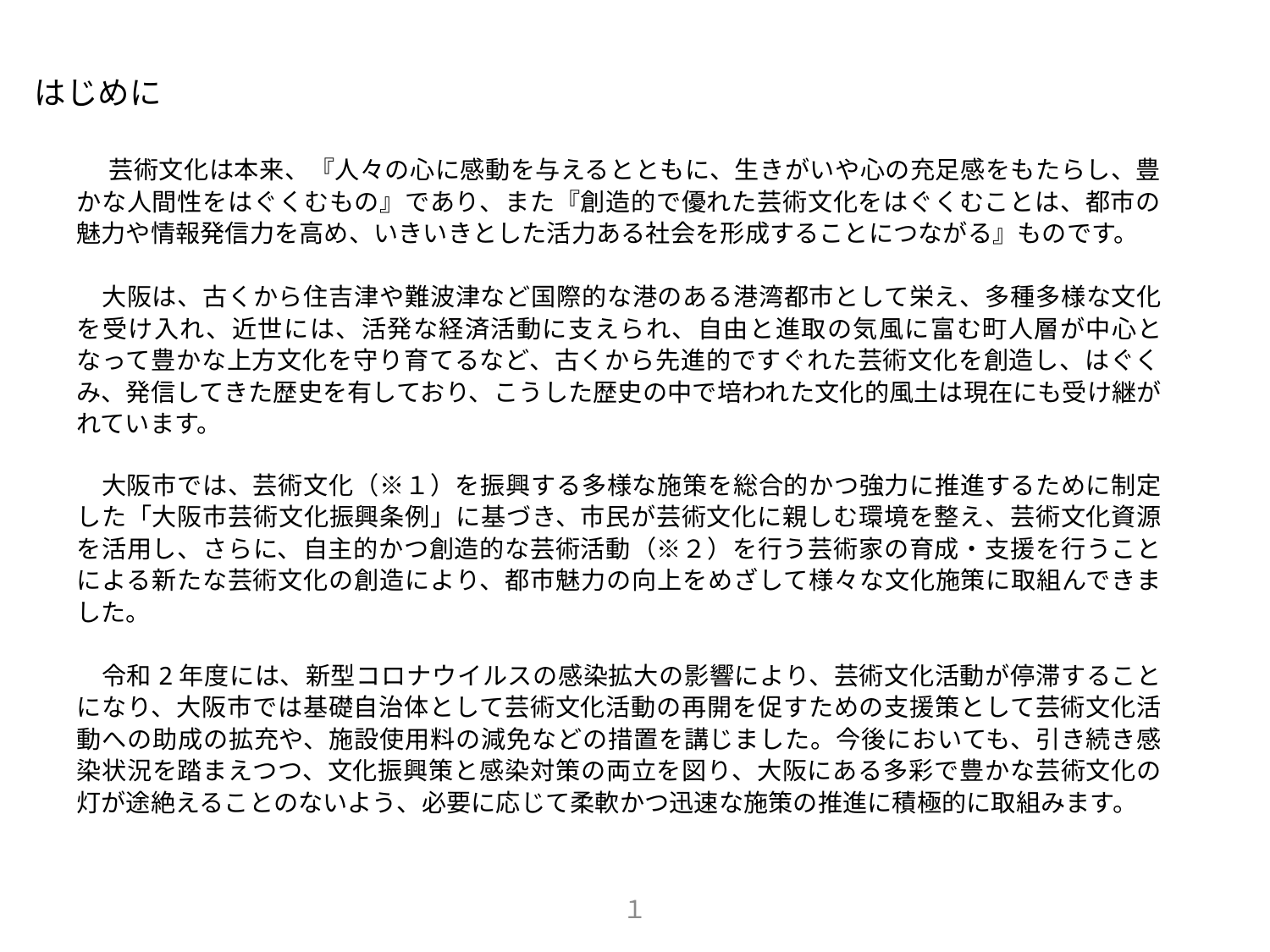

はじめに
 　芸術文化は本来、『人々の心に感動を与えるとともに、生きがいや心の充足感をもたらし、豊かな人間性をはぐくむもの』であり、また『創造的で優れた芸術文化をはぐくむことは、都市の魅力や情報発信力を高め、いきいきとした活力ある社会を形成することにつながる』ものです。

　大阪は、古くから住吉津や難波津など国際的な港のある港湾都市として栄え、多種多様な文化を受け入れ、近世には、活発な経済活動に支えられ、自由と進取の気風に富む町人層が中心となって豊かな上方文化を守り育てるなど、古くから先進的ですぐれた芸術文化を創造し、はぐくみ、発信してきた歴史を有しており、こうした歴史の中で培われた文化的風土は現在にも受け継がれています。

　大阪市では、芸術文化（※１）を振興する多様な施策を総合的かつ強力に推進するために制定した「大阪市芸術文化振興条例」に基づき、市民が芸術文化に親しむ環境を整え、芸術文化資源を活用し、さらに、自主的かつ創造的な芸術活動（※２）を行う芸術家の育成・支援を行うことによる新たな芸術文化の創造により、都市魅力の向上をめざして様々な文化施策に取組んできました。

　令和2年度には、新型コロナウイルスの感染拡大の影響により、芸術文化活動が停滞することになり、大阪市では基礎自治体として芸術文化活動の再開を促すための支援策として芸術文化活動への助成の拡充や、施設使用料の減免などの措置を講じました。今後においても、引き続き感染状況を踏まえつつ、文化振興策と感染対策の両立を図り、大阪にある多彩で豊かな芸術文化の灯が途絶えることのないよう、必要に応じて柔軟かつ迅速な施策の推進に積極的に取組みます。
１